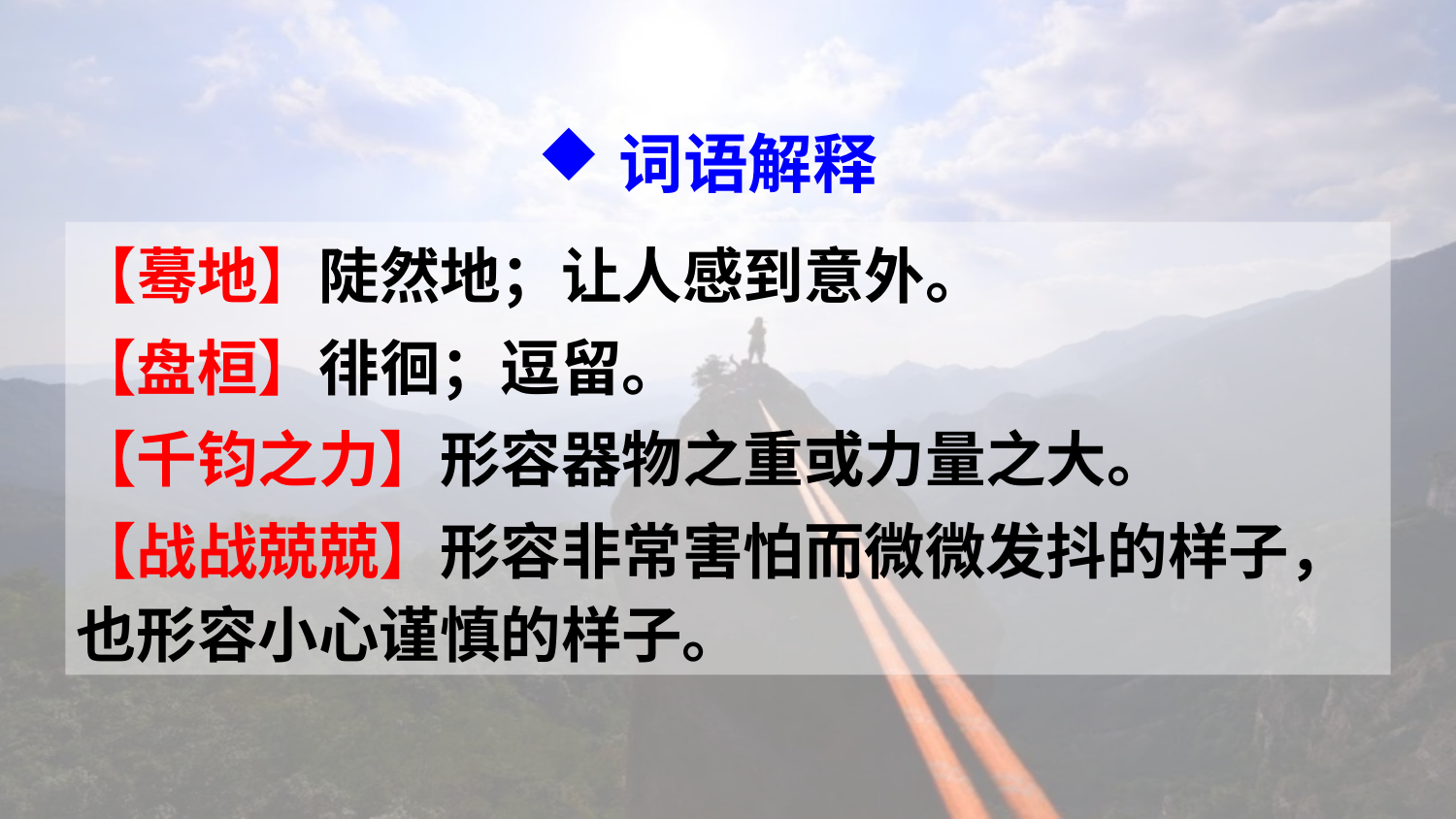

词语解释
【蓦地】陡然地；让人感到意外。
【盘桓】徘徊；逗留。
【千钧之力】形容器物之重或力量之大。
【战战兢兢】形容非常害怕而微微发抖的样子，也形容小心谨慎的样子。